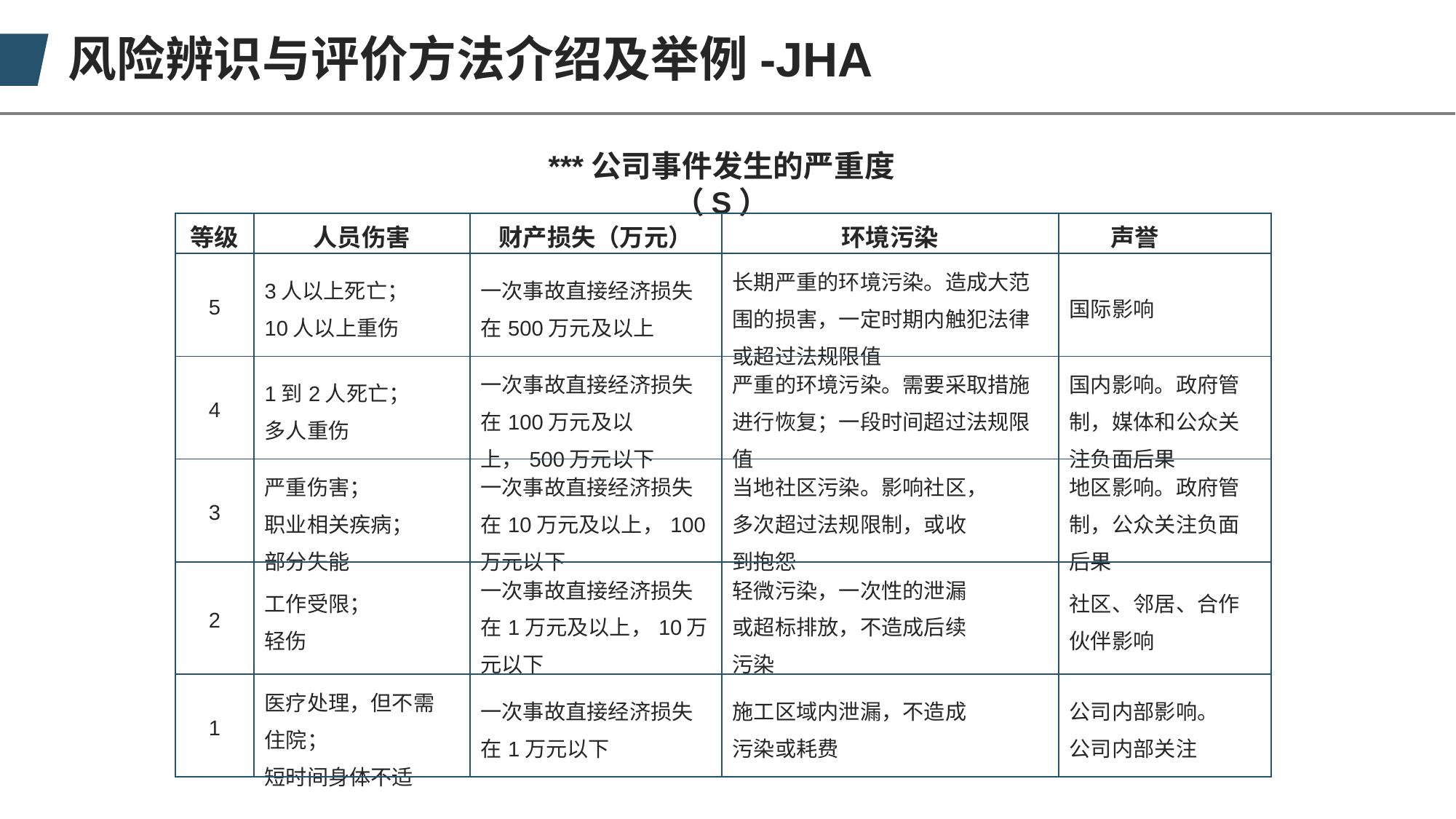

# 风险辨识与评价方法介绍及举例-JHA

***公司事件发生的严重度（S）
| 等级 | 人员伤害 | 财产损失（万元） | 环境污染 | 声誉 |
| --- | --- | --- | --- | --- |
| 5 | 3人以上死亡； 10人以上重伤 | 一次事故直接经济损失在500万元及以上 | 长期严重的环境污染。造成大范围的损害，一定时期内触犯法律或超过法规限值 | 国际影响 |
| 4 | 1到2人死亡； 多人重伤 | 一次事故直接经济损失在100万元及以上，500万元以下 | 严重的环境污染。需要采取措施进行恢复；一段时间超过法规限值 | 国内影响。政府管制，媒体和公众关注负面后果 |
| 3 | 严重伤害； 职业相关疾病； 部分失能 | 一次事故直接经济损失在10万元及以上，100万元以下 | 当地社区污染。影响社区， 多次超过法规限制，或收 到抱怨 | 地区影响。政府管制，公众关注负面后果 |
| 2 | 工作受限； 轻伤 | 一次事故直接经济损失在1万元及以上，10万元以下 | 轻微污染，一次性的泄漏 或超标排放，不造成后续 污染 | 社区、邻居、合作伙伴影响 |
| 1 | 医疗处理，但不需 住院； 短时间身体不适 | 一次事故直接经济损失在1万元以下 | 施工区域内泄漏，不造成 污染或耗费 | 公司内部影响。 公司内部关注 |